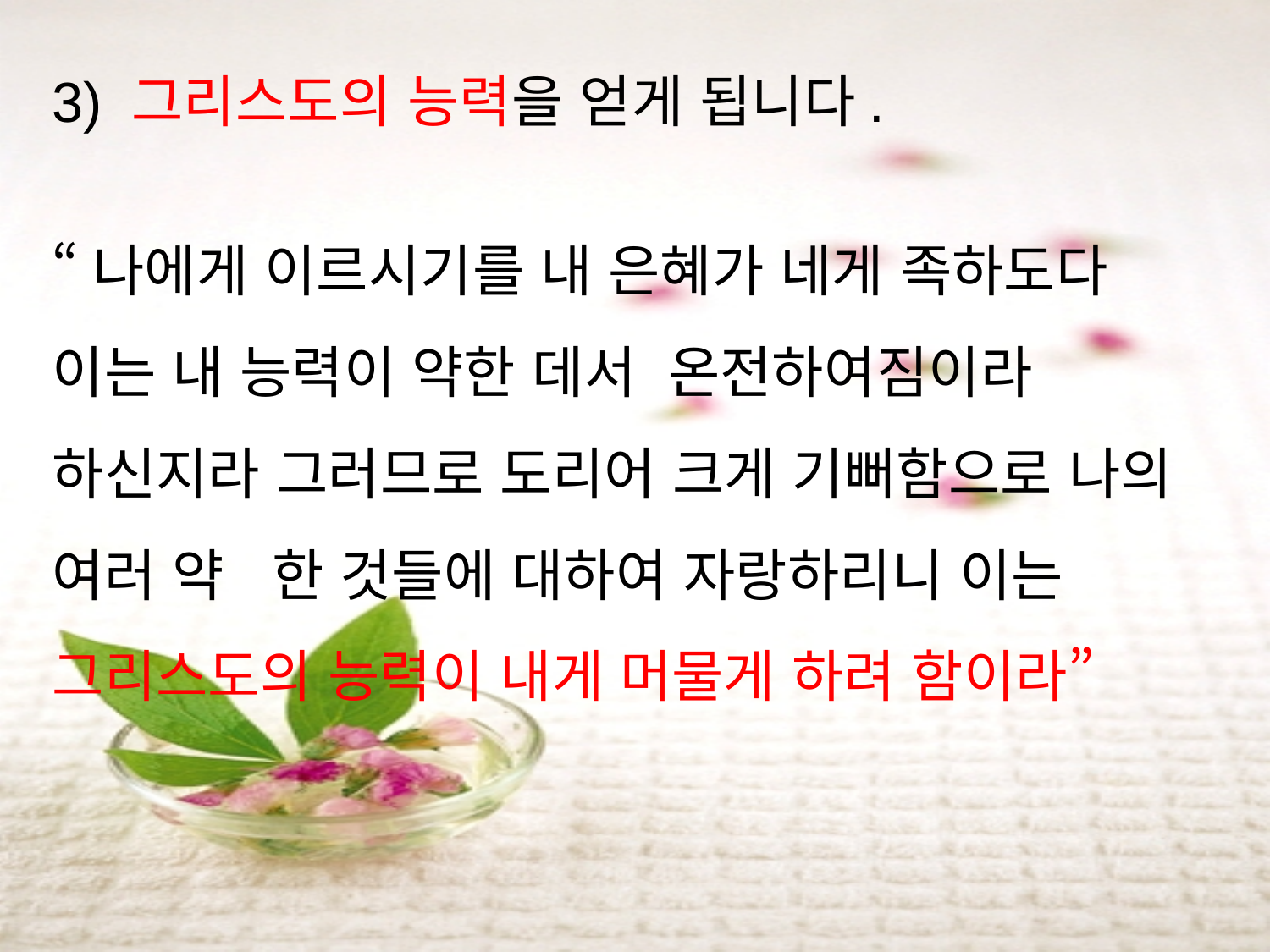

3) 그리스도의 능력을 얻게 됩니다.

“나에게 이르시기를 내 은혜가 네게 족하도다 이는 내 능력이 약한 데서  온전하여짐이라 하신지라 그러므로 도리어 크게 기뻐함으로 나의 여러 약   한 것들에 대하여 자랑하리니 이는 그리스도의 능력이 내게 머물게 하려 함이라”